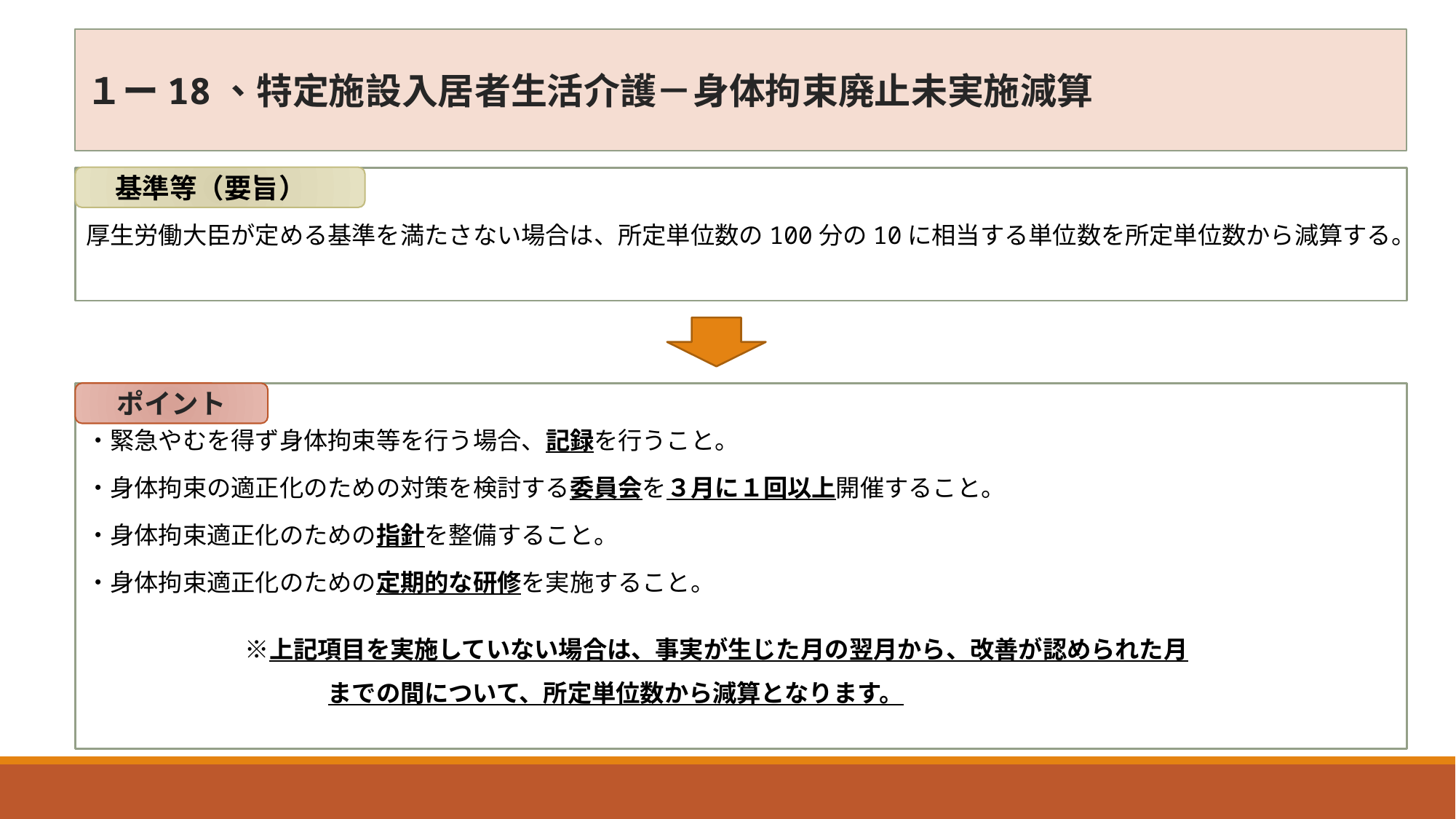

１ー18、特定施設入居者生活介護－身体拘束廃止未実施減算
　基準等（要旨）
厚生労働大臣が定める基準を満たさない場合は、所定単位数の100分の10に相当する単位数を所定単位数から減算する。

・緊急やむを得ず身体拘束等を行う場合、記録を行うこと。
・身体拘束の適正化のための対策を検討する委員会を３月に１回以上開催すること。
・身体拘束適正化のための指針を整備すること。
・身体拘束適正化のための定期的な研修を実施すること。
　      　　　　 ※上記項目を実施していない場合は、事実が生じた月の翌月から、改善が認められた月
　　　　　　　　　　までの間について、所定単位数から減算となります。
ポイント